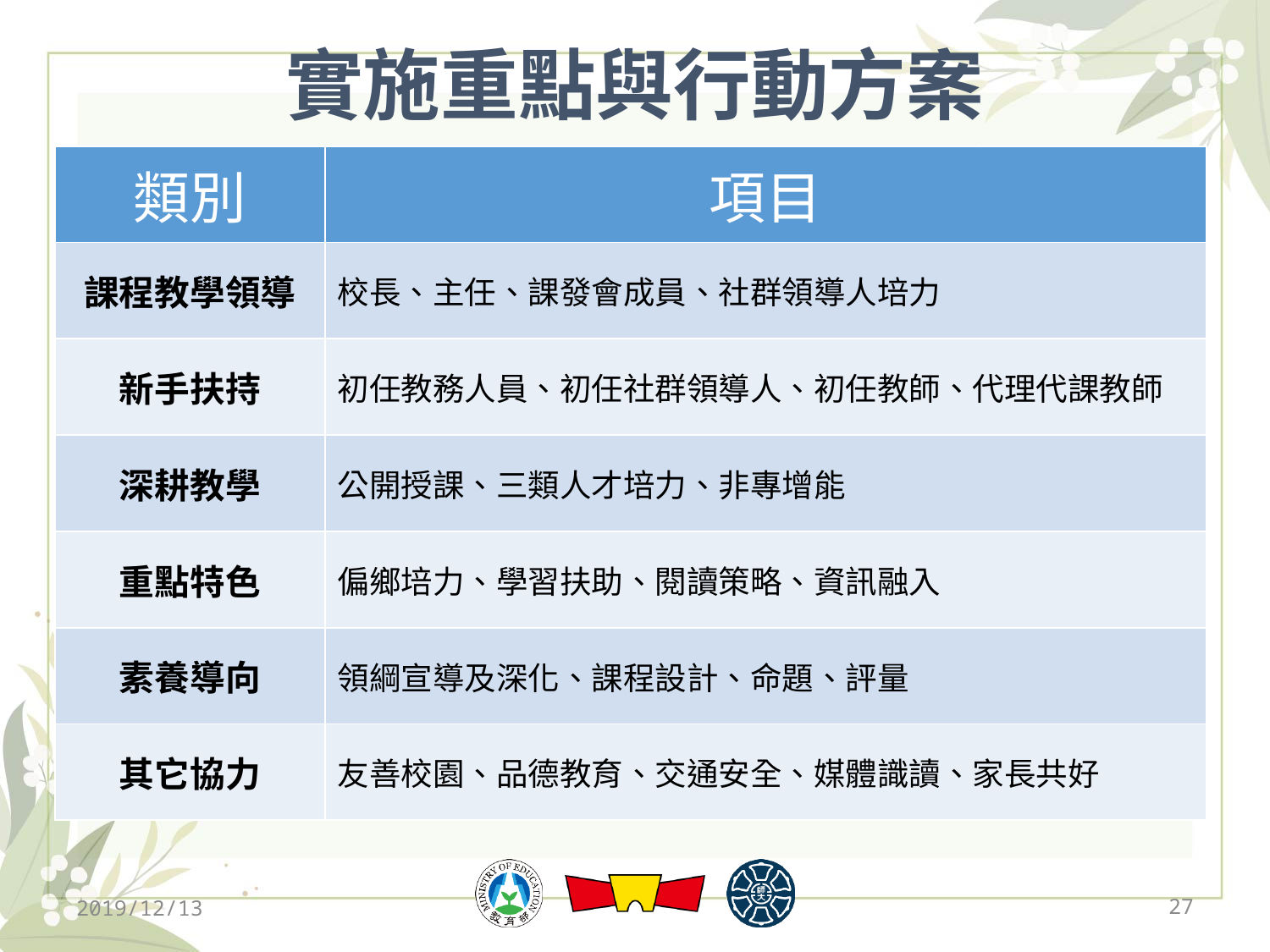

# 實施重點與行動方案
| 類別 | 項目 |
| --- | --- |
| 課程教學領導 | 校長、主任、課發會成員、社群領導人培力 |
| 新手扶持 | 初任教務人員、初任社群領導人、初任教師、代理代課教師 |
| 深耕教學 | 公開授課、三類人才培力、非專增能 |
| 重點特色 | 偏鄉培力、學習扶助、閱讀策略、資訊融入 |
| 素養導向 | 領綱宣導及深化、課程設計、命題、評量 |
| 其它協力 | 友善校園、品德教育、交通安全、媒體識讀、家長共好 |
2019/12/13
27